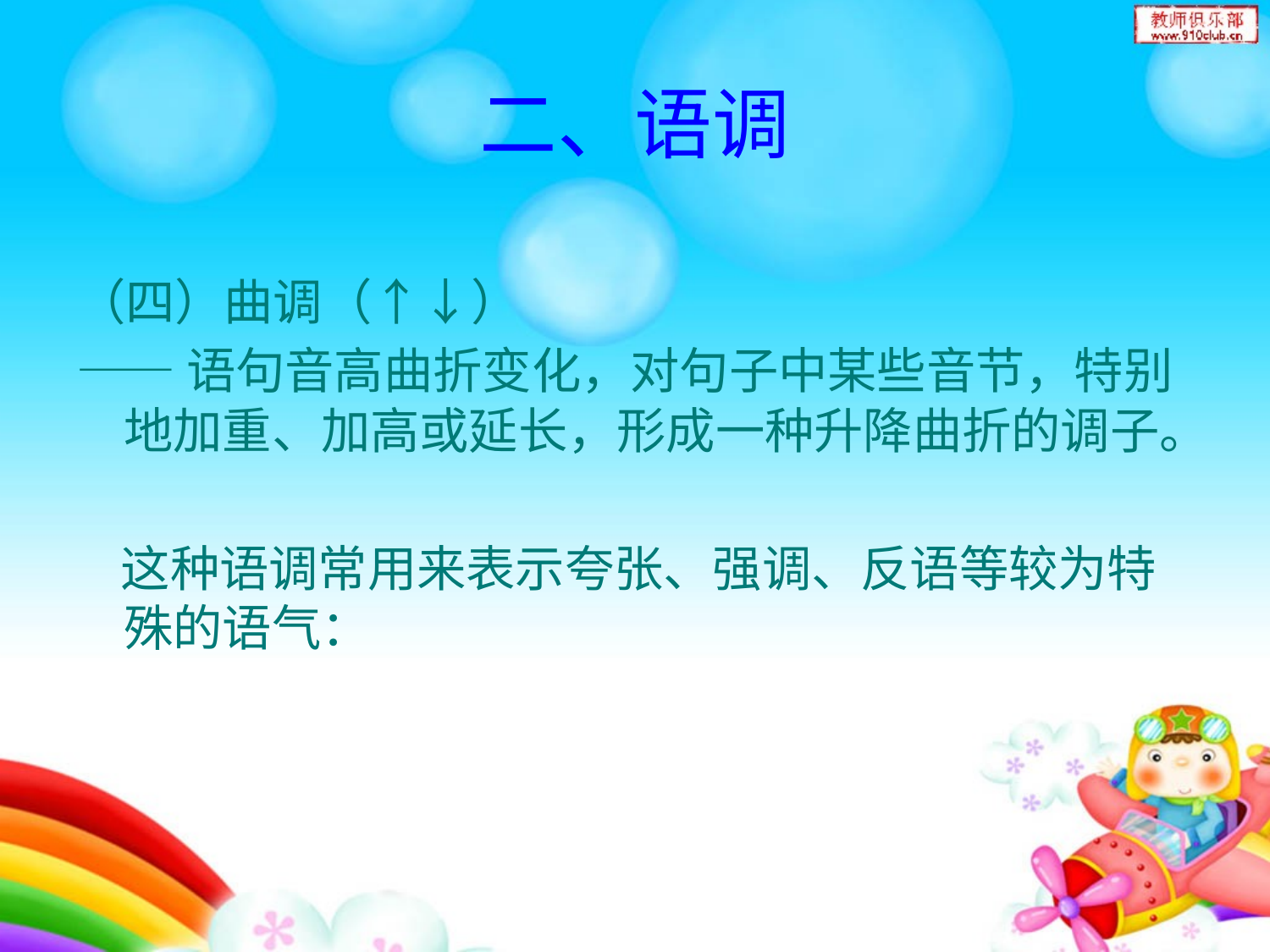

# 二、语调
（四）曲调（↑↓）
——语句音高曲折变化，对句子中某些音节，特别地加重、加高或延长，形成一种升降曲折的调子。

   这种语调常用来表示夸张、强调、反语等较为特殊的语气：